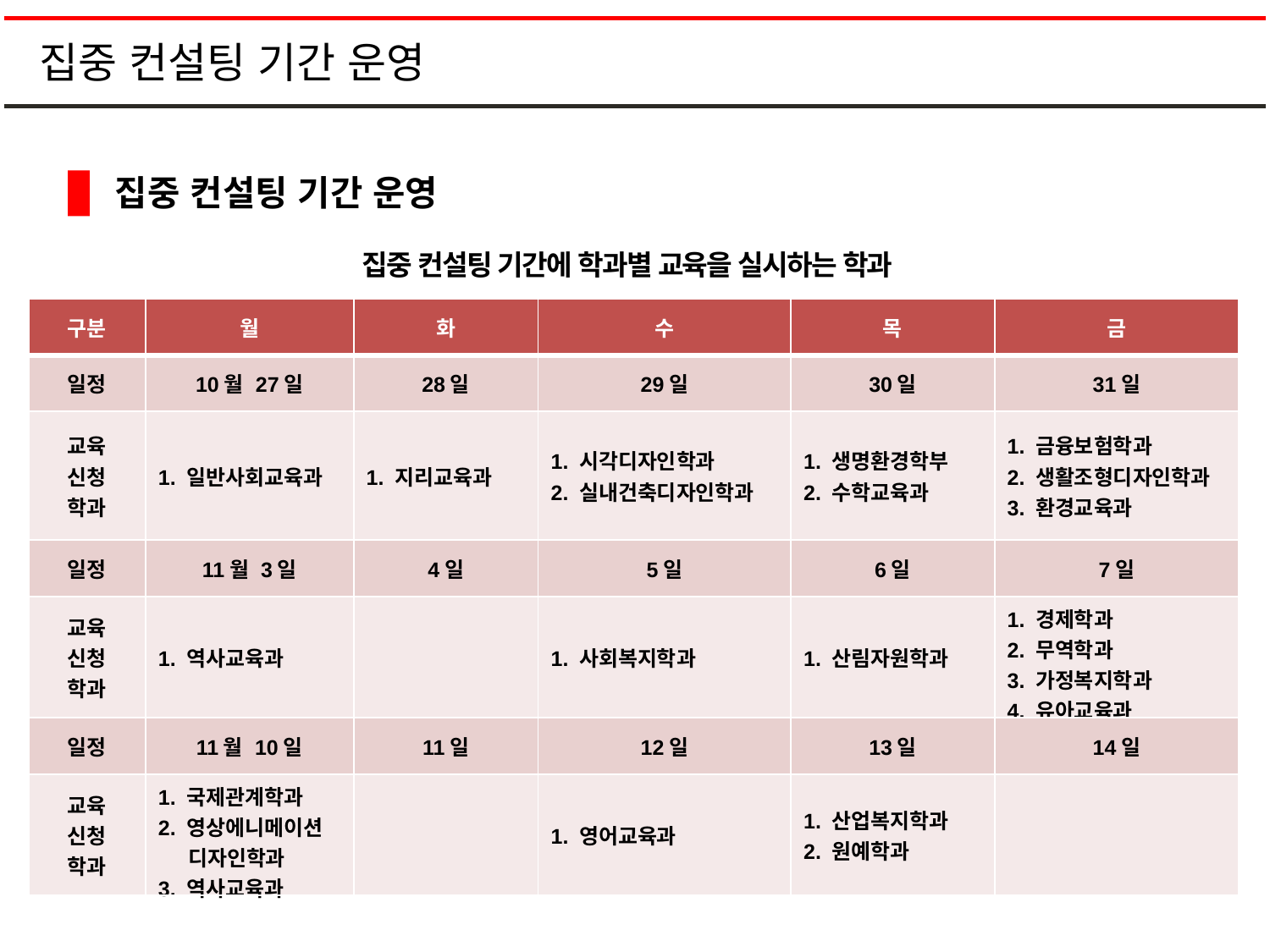

집중 컨설팅 기간 운영
집중 컨설팅 기간 운영

집중 컨설팅 기간에 학과별 교육을 실시하는 학과
| 구분 | 월 | 화 | 수 | 목 | 금 |
| --- | --- | --- | --- | --- | --- |
| 일정 | 10월 27일 | 28일 | 29일 | 30일 | 31일 |
| 교육 신청 학과 | 1. 일반사회교육과 | 1. 지리교육과 | 1. 시각디자인학과 2. 실내건축디자인학과 | 1. 생명환경학부 2. 수학교육과 | 1. 금융보험학과 2. 생활조형디자인학과 3. 환경교육과 |
| 일정 | 11월 3일 | 4일 | 5일 | 6일 | 7일 |
| 교육 신청 학과 | 1. 역사교육과 |  | 1. 사회복지학과 | 1. 산림자원학과 | 1. 경제학과 2. 무역학과 3. 가정복지학과 4. 유아교육과 |
| 일정 | 11월 10일 | 11일 | 12일 | 13일 | 14일 |
| 교육 신청 학과 | 1. 국제관계학과 2. 영상에니메이션 디자인학과 3. 역사교육과 |  | 1. 영어교육과 | 1. 산업복지학과 2. 원예학과 |  |